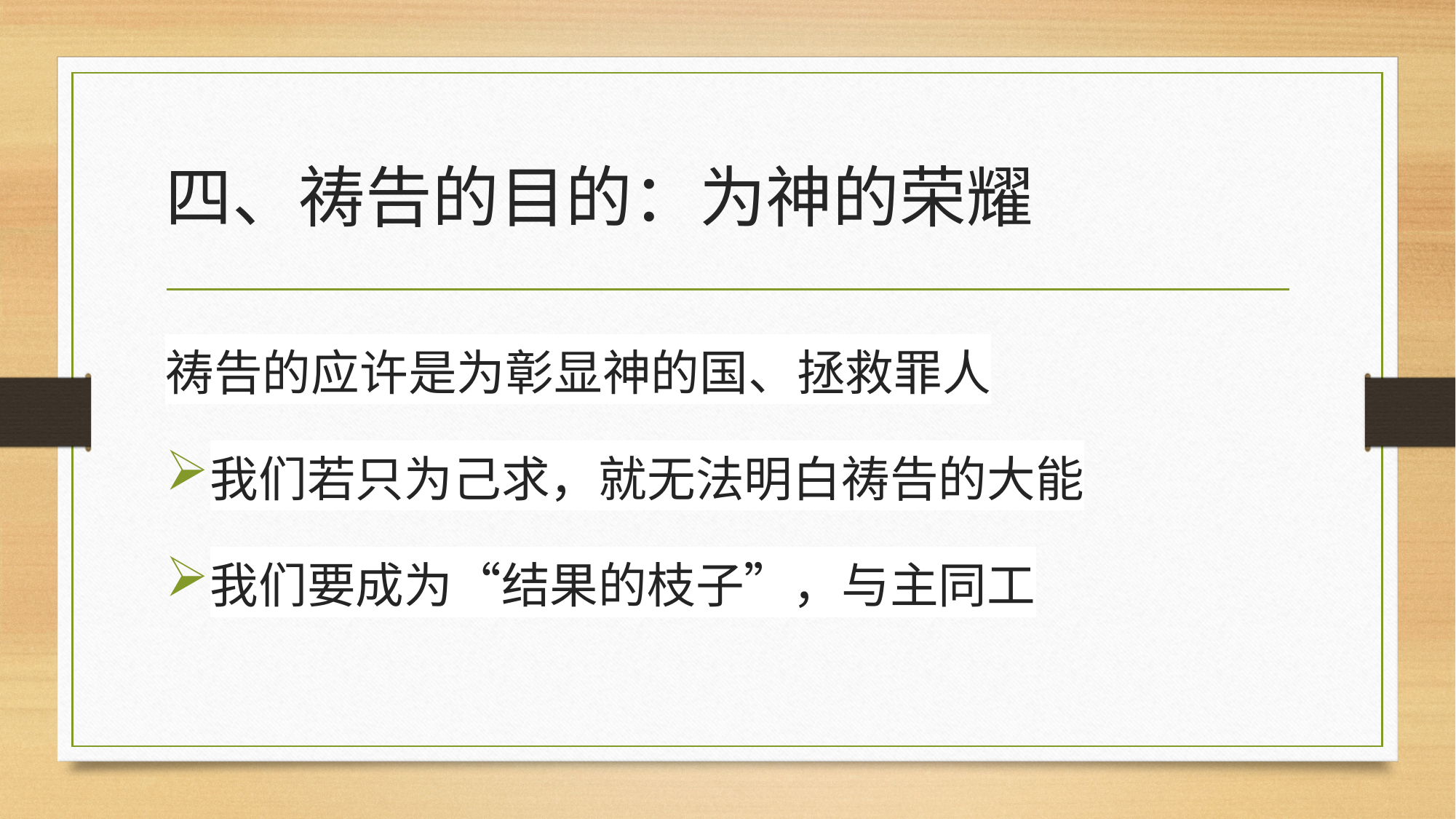

# 四、祷告的目的：为神的荣耀
祷告的应许是为彰显神的国、拯救罪人
我们若只为己求，就无法明白祷告的大能
我们要成为“结果的枝子”，与主同工